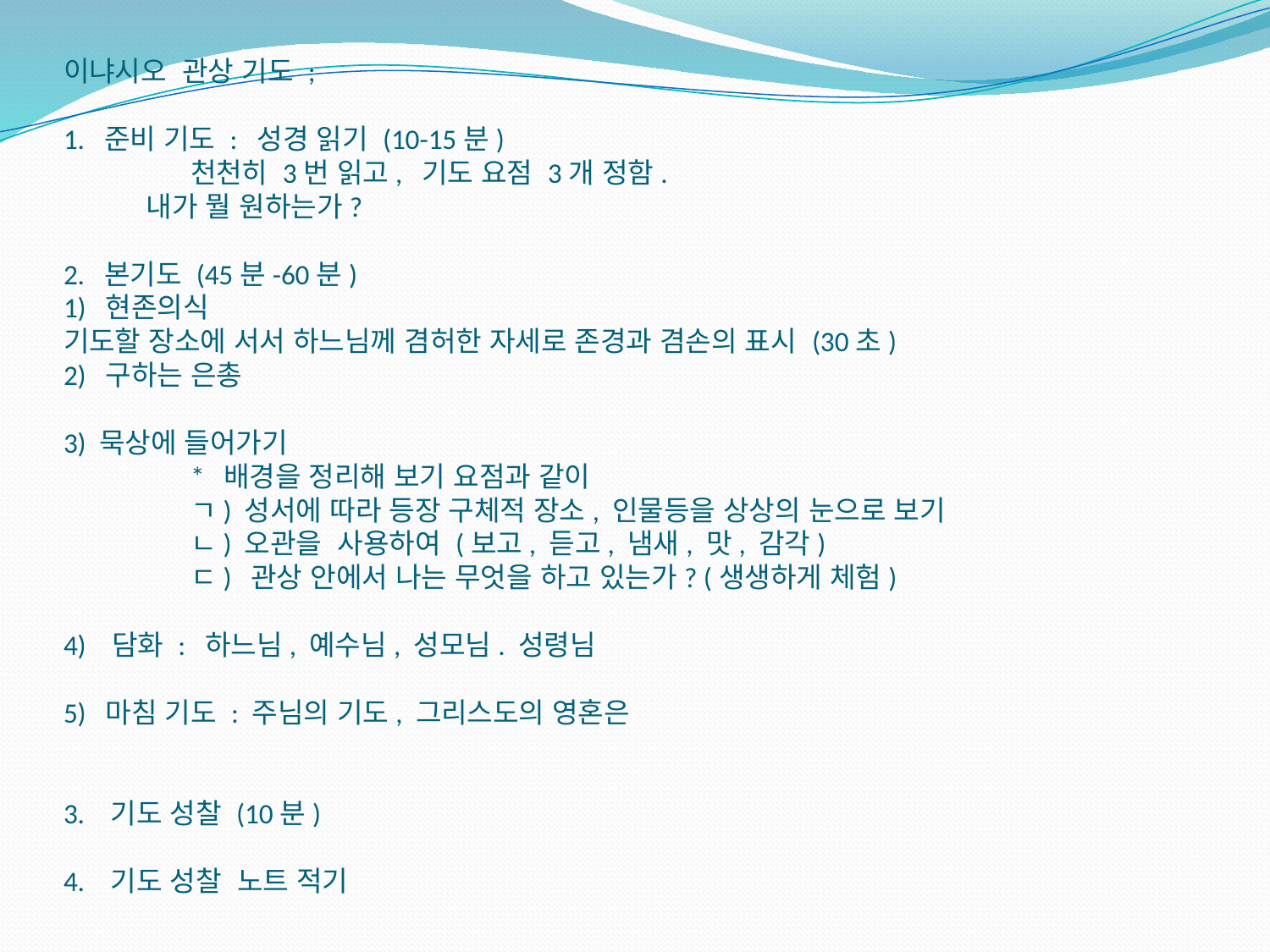

# 이냐시오  관상 기도 ;   1.  준비 기도 :  성경 읽기 (10-15분) 천천히 3번 읽고,  기도 요점 3개 정함. 내가 뭘 원하는가?   2.  본기도 (45분-60분) 1)  현존의식 기도할 장소에 서서 하느님께 겸허한 자세로 존경과 겸손의 표시 (30초) 2)  구하는 은총   3) 묵상에 들어가기 *  배경을 정리해 보기 요점과 같이 ㄱ) 성서에 따라 등장 구체적 장소, 인물등을 상상의 눈으로 보기 ㄴ) 오관을  사용하여 (보고, 듣고, 냄새, 맛, 감각) ㄷ)  관상 안에서 나는 무엇을 하고 있는가? (생생하게 체험)   4)   담화 :  하느님, 예수님, 성모님. 성령님   5)  마침 기도 : 주님의 기도, 그리스도의 영혼은     3.   기도 성찰 (10분)   4.   기도 성찰  노트 적기